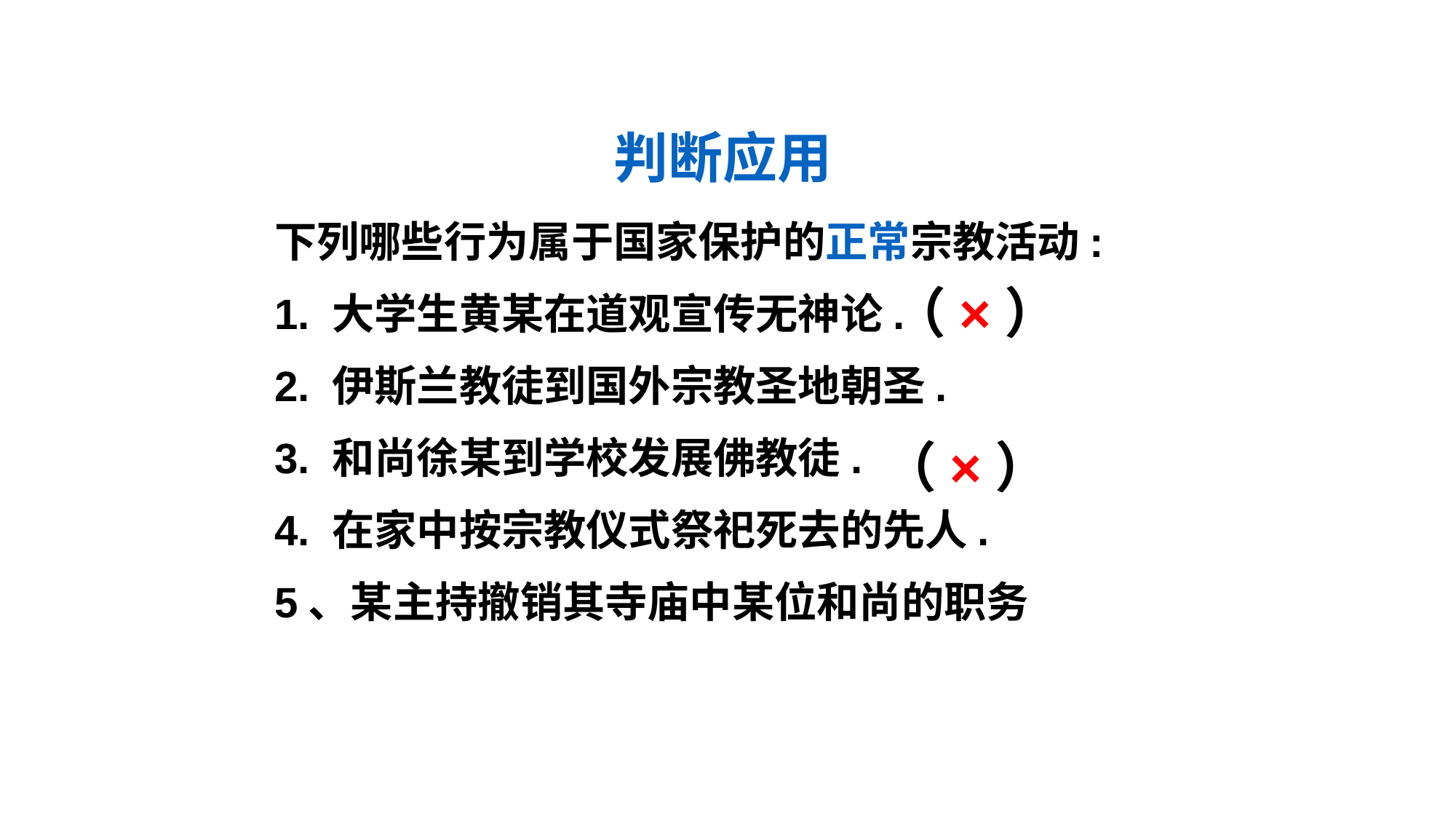

判断应用
下列哪些行为属于国家保护的正常宗教活动:
1. 大学生黄某在道观宣传无神论.
2. 伊斯兰教徒到国外宗教圣地朝圣.
3. 和尚徐某到学校发展佛教徒.
4. 在家中按宗教仪式祭祀死去的先人.
5、某主持撤销其寺庙中某位和尚的职务
（×）
（×）